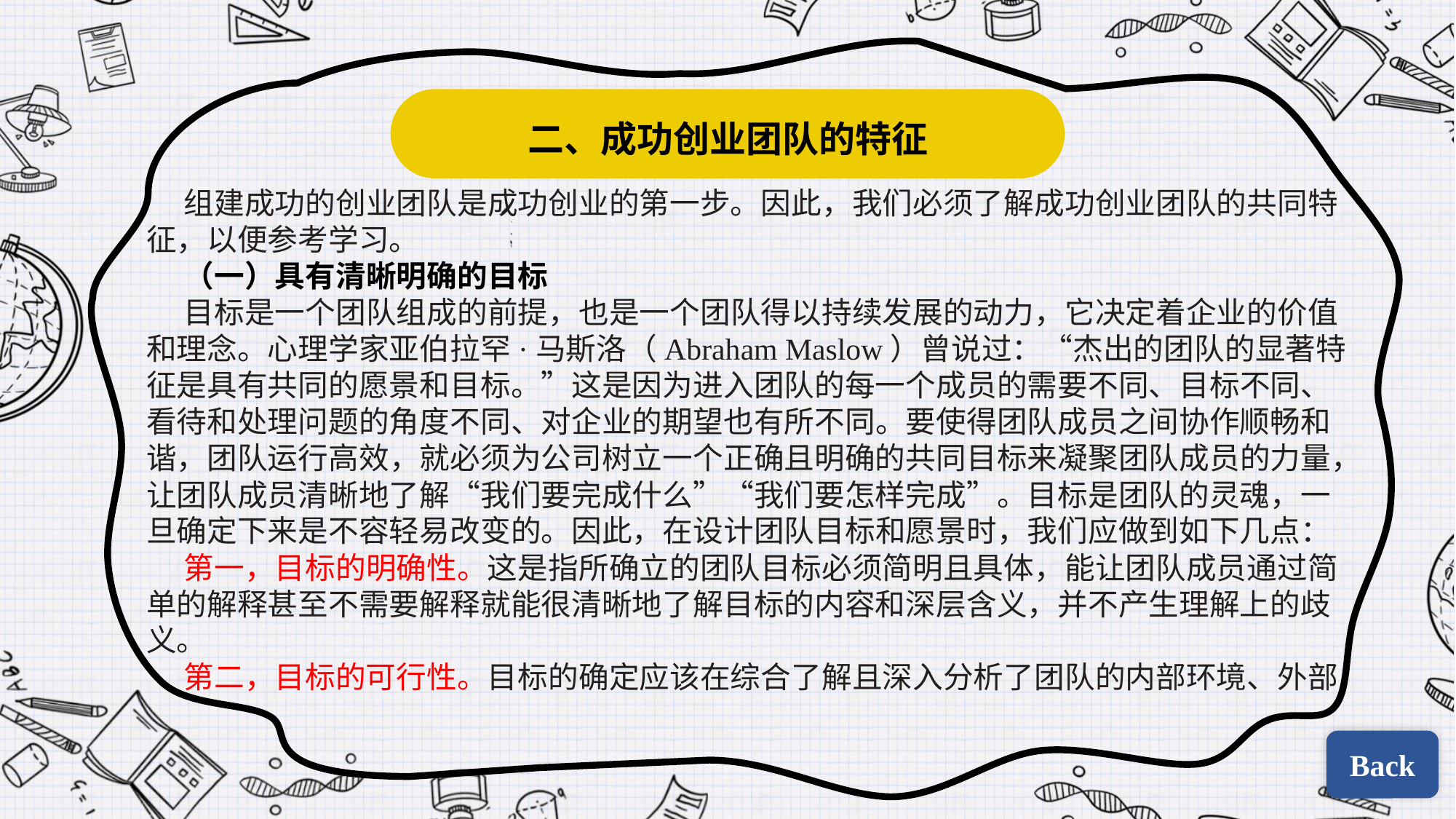

二、成功创业团队的特征
组建成功的创业团队是成功创业的第一步。因此，我们必须了解成功创业团队的共同特征，以便参考学习。
（一）具有清晰明确的目标
目标是一个团队组成的前提，也是一个团队得以持续发展的动力，它决定着企业的价值和理念。心理学家亚伯拉罕·马斯洛（Abraham Maslow）曾说过：“杰出的团队的显著特征是具有共同的愿景和目标。”这是因为进入团队的每一个成员的需要不同、目标不同、看待和处理问题的角度不同、对企业的期望也有所不同。要使得团队成员之间协作顺畅和谐，团队运行高效，就必须为公司树立一个正确且明确的共同目标来凝聚团队成员的力量，让团队成员清晰地了解“我们要完成什么”“我们要怎样完成”。目标是团队的灵魂，一旦确定下来是不容轻易改变的。因此，在设计团队目标和愿景时，我们应做到如下几点：
第一，目标的明确性。这是指所确立的团队目标必须简明且具体，能让团队成员通过简单的解释甚至不需要解释就能很清晰地了解目标的内容和深层含义，并不产生理解上的歧义。
第二，目标的可行性。目标的确定应该在综合了解且深入分析了团队的内部环境、外部

Back